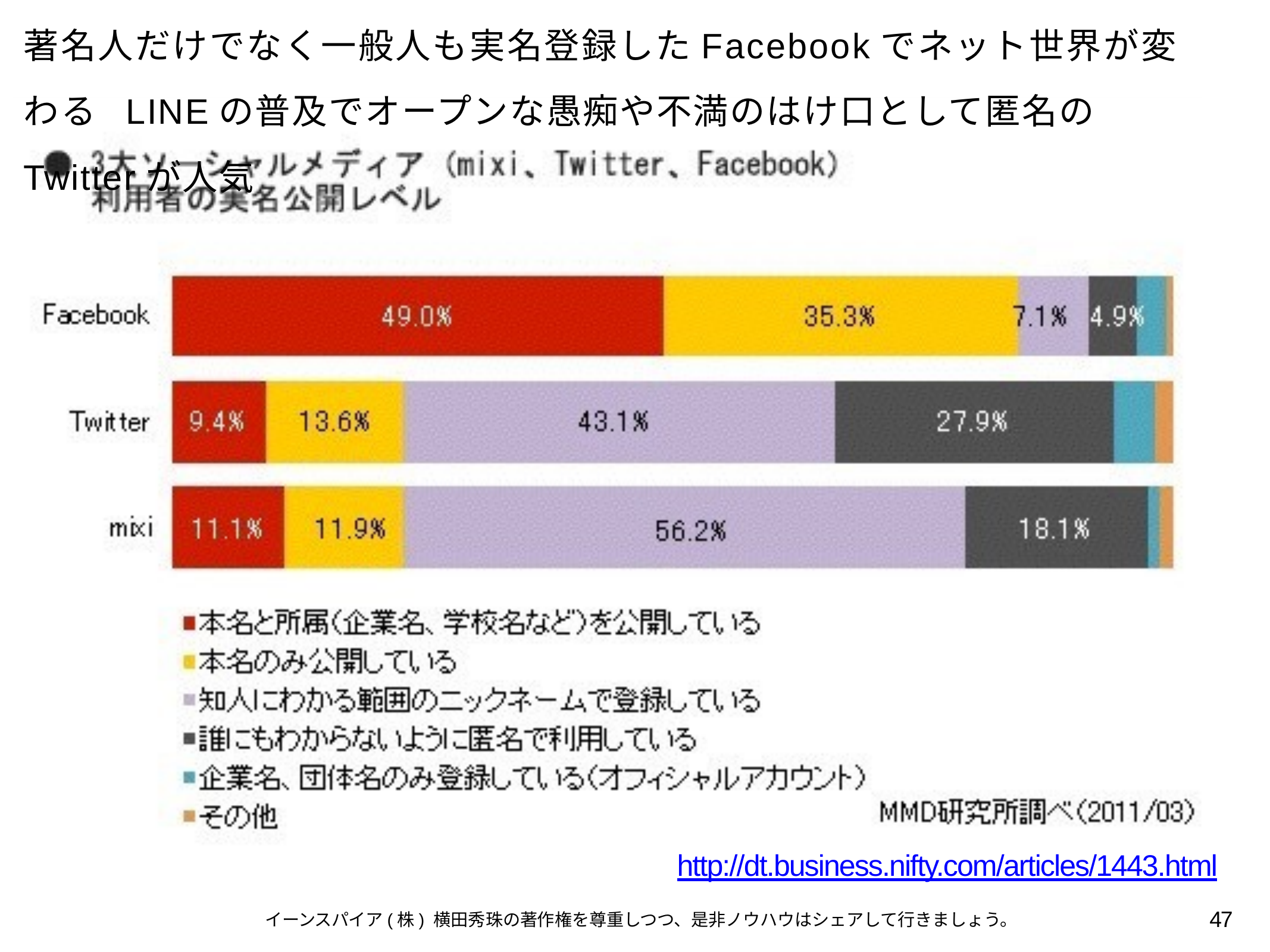

# 著名人だけでなく一般人も実名登録したFacebookでネット世界が変わる  LINEの普及でオープンな愚痴や不満のはけ口として匿名のTwitterが人気

http://dt.business.nifty.com/articles/1443.html
47
イーンスパイア(株) 横田秀珠の著作権を尊重しつつ、是非ノウハウはシェアして行きましょう。